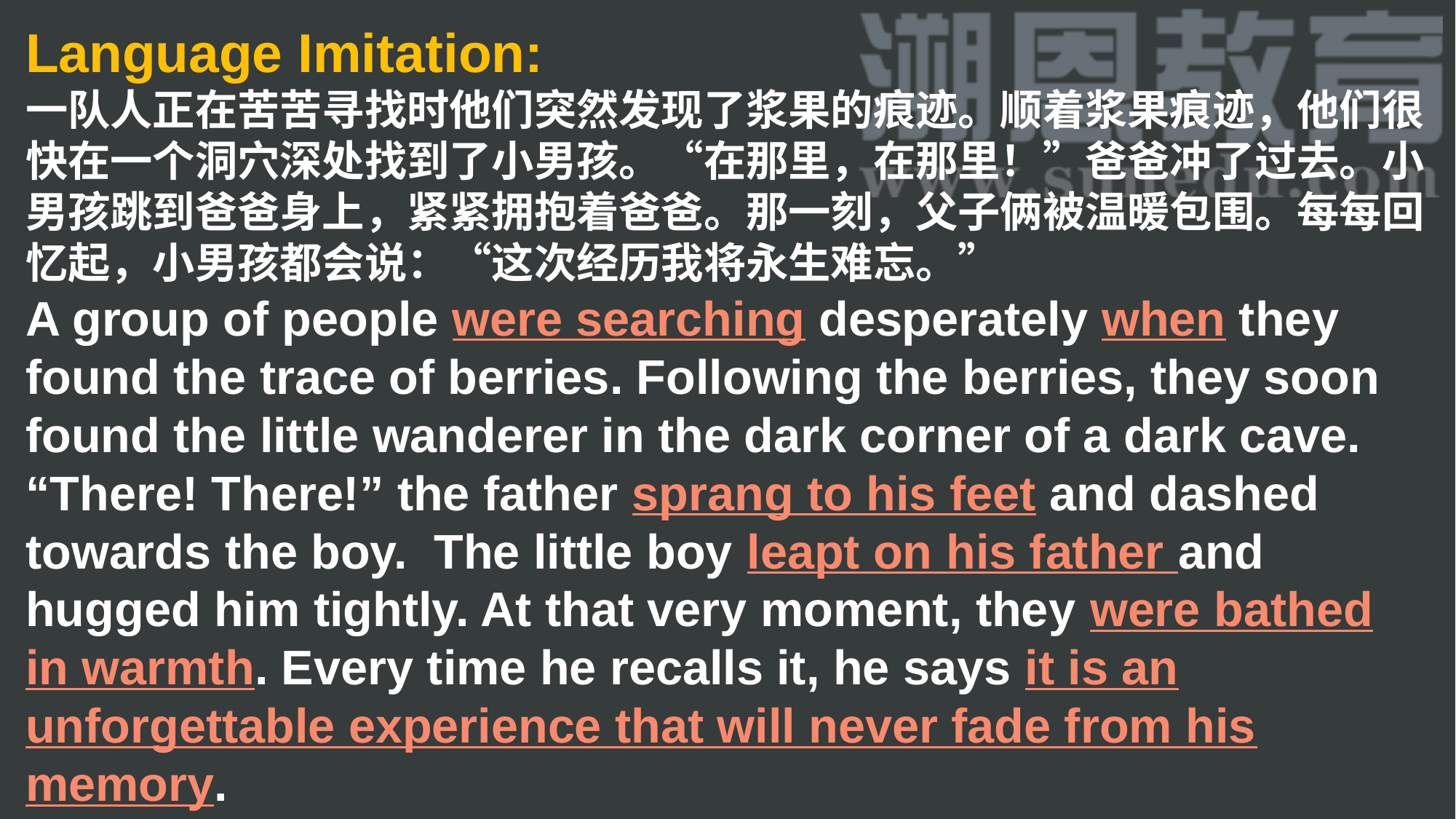

Language Imitation:
一队人正在苦苦寻找时他们突然发现了浆果的痕迹。顺着浆果痕迹，他们很快在一个洞穴深处找到了小男孩。“在那里，在那里！”爸爸冲了过去。小男孩跳到爸爸身上，紧紧拥抱着爸爸。那一刻，父子俩被温暖包围。每每回忆起，小男孩都会说：“这次经历我将永生难忘。”
A group of people were searching desperately when they found the trace of berries. Following the berries, they soon found the little wanderer in the dark corner of a dark cave. “There! There!” the father sprang to his feet and dashed towards the boy.  The little boy leapt on his father and hugged him tightly. At that very moment, they were bathed in warmth. Every time he recalls it, he says it is an unforgettable experience that will never fade from his memory.